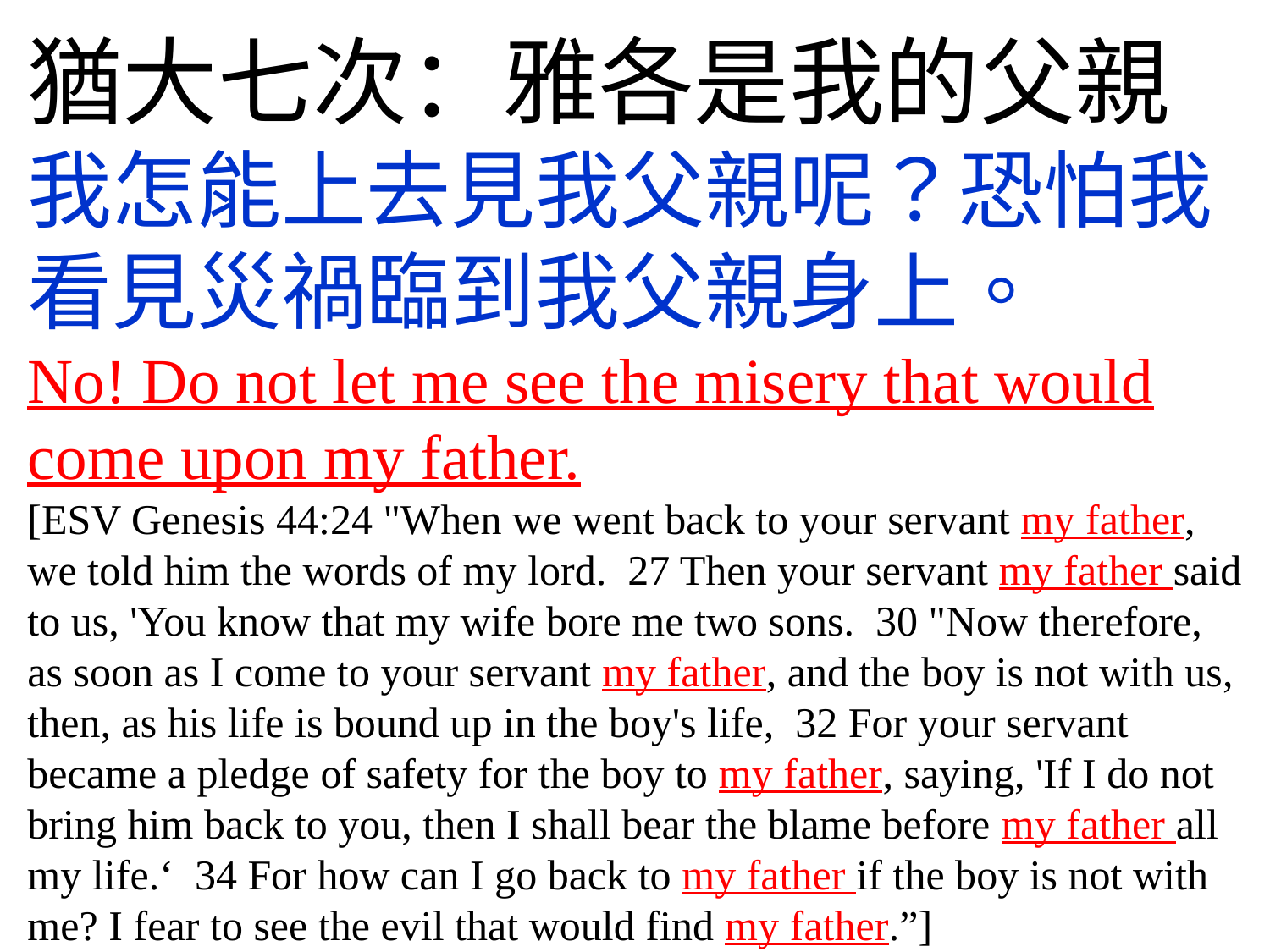

猶大七次：雅各是我的父親我怎能上去見我父親呢？恐怕我看見災禍臨到我父親身上。
No! Do not let me see the misery that would come upon my father.
[ESV Genesis 44:24 "When we went back to your servant my father, we told him the words of my lord.  27 Then your servant my father said to us, 'You know that my wife bore me two sons.  30 "Now therefore, as soon as I come to your servant my father, and the boy is not with us, then, as his life is bound up in the boy's life,  32 For your servant became a pledge of safety for the boy to my father, saying, 'If I do not bring him back to you, then I shall bear the blame before my father all my life.‘  34 For how can I go back to my father if the boy is not with me? I fear to see the evil that would find my father.”]